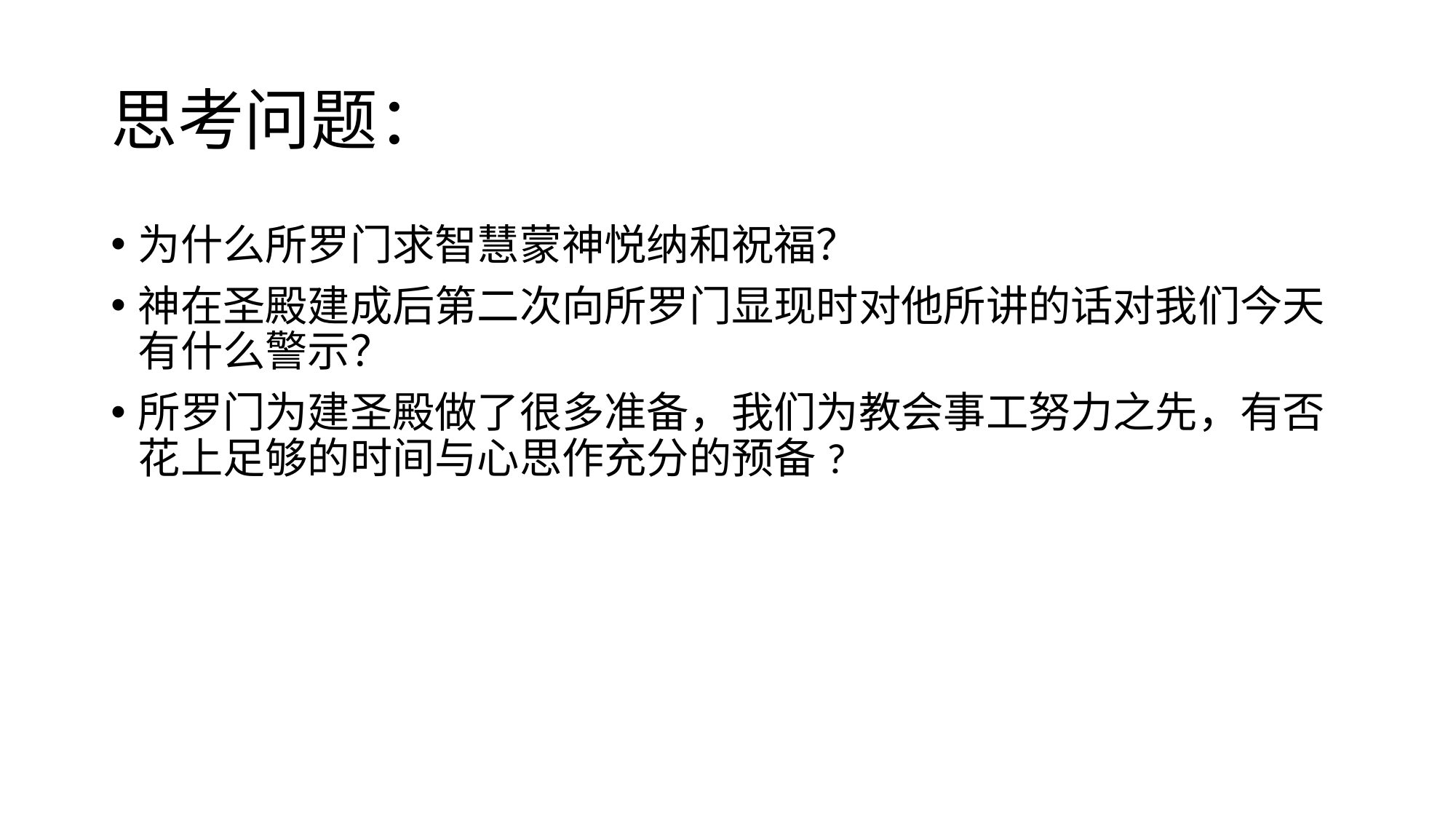

# 思考问题：
为什么所罗门求智慧蒙神悦纳和祝福？
神在圣殿建成后第二次向所罗门显现时对他所讲的话对我们今天有什么警示？
所罗门为建圣殿做了很多准备，我们为教会事工努力之先，有否花上足够的时间与心思作充分的预备?